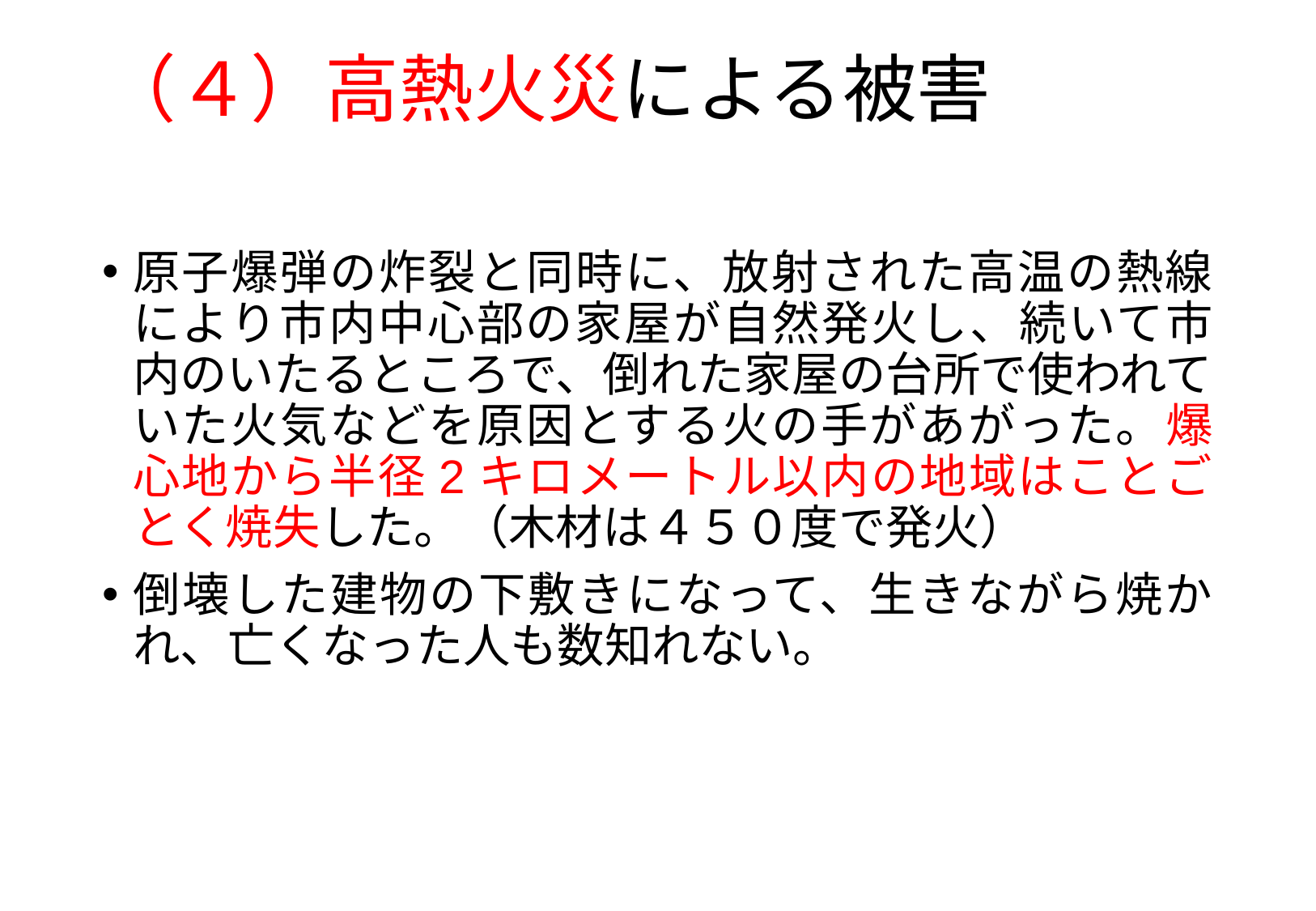

# （４）高熱火災による被害
原子爆弾の炸裂と同時に、放射された高温の熱線により市内中心部の家屋が自然発火し、続いて市内のいたるところで、倒れた家屋の台所で使われていた火気などを原因とする火の手があがった。爆心地から半径2キロメートル以内の地域はことごとく焼失した。（木材は４５０度で発火）
倒壊した建物の下敷きになって、生きながら焼かれ、亡くなった人も数知れない。